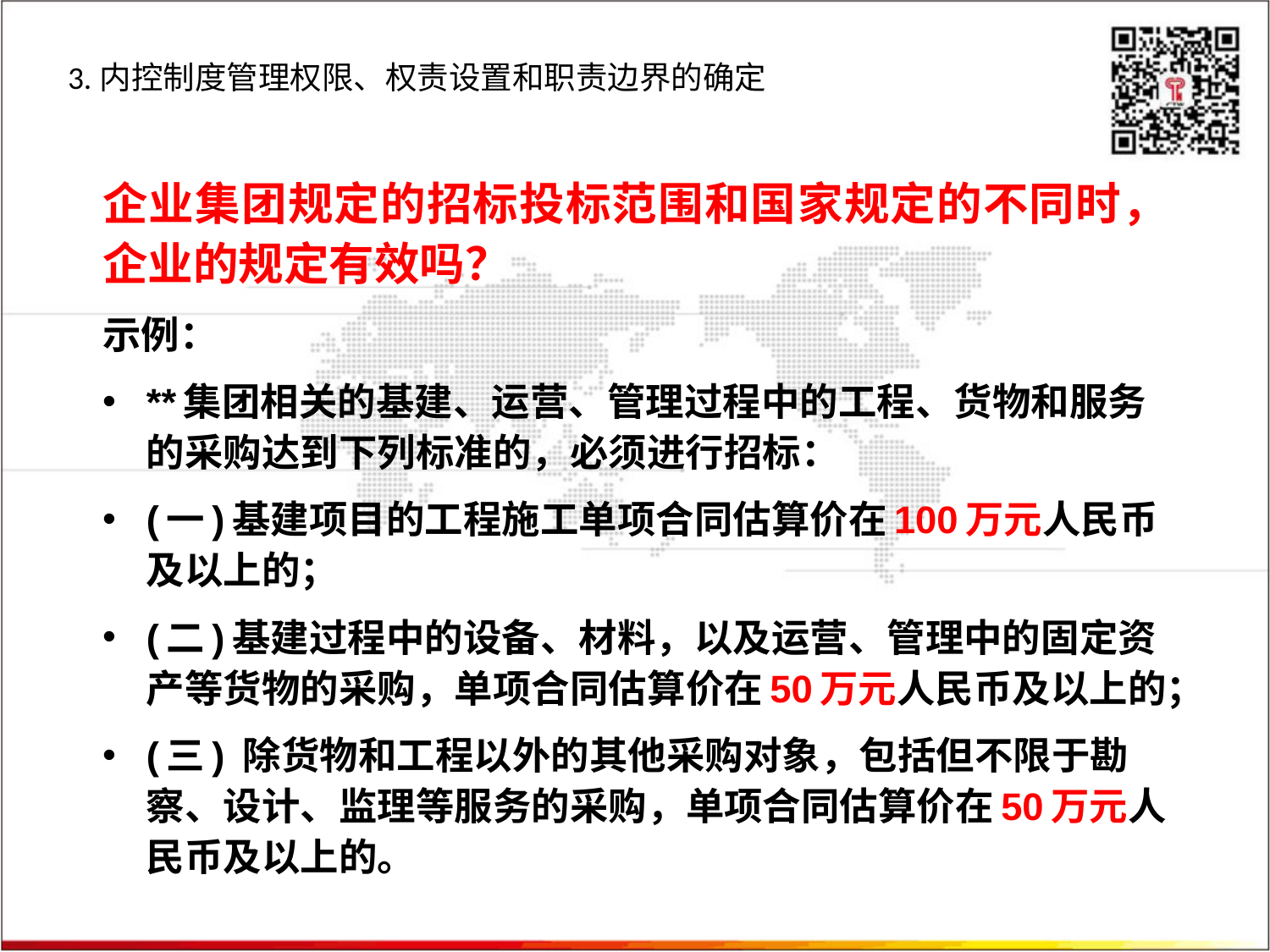

3.内控制度管理权限、权责设置和职责边界的确定标投标争议的解决
企业集团规定的招标投标范围和国家规定的不同时，企业的规定有效吗？
示例：
**集团相关的基建、运营、管理过程中的工程、货物和服务的采购达到下列标准的，必须进行招标：
(一)基建项目的工程施工单项合同估算价在100万元人民币及以上的；
(二)基建过程中的设备、材料，以及运营、管理中的固定资产等货物的采购，单项合同估算价在50万元人民币及以上的；
(三) 除货物和工程以外的其他采购对象，包括但不限于勘察、设计、监理等服务的采购，单项合同估算价在50万元人民币及以上的。